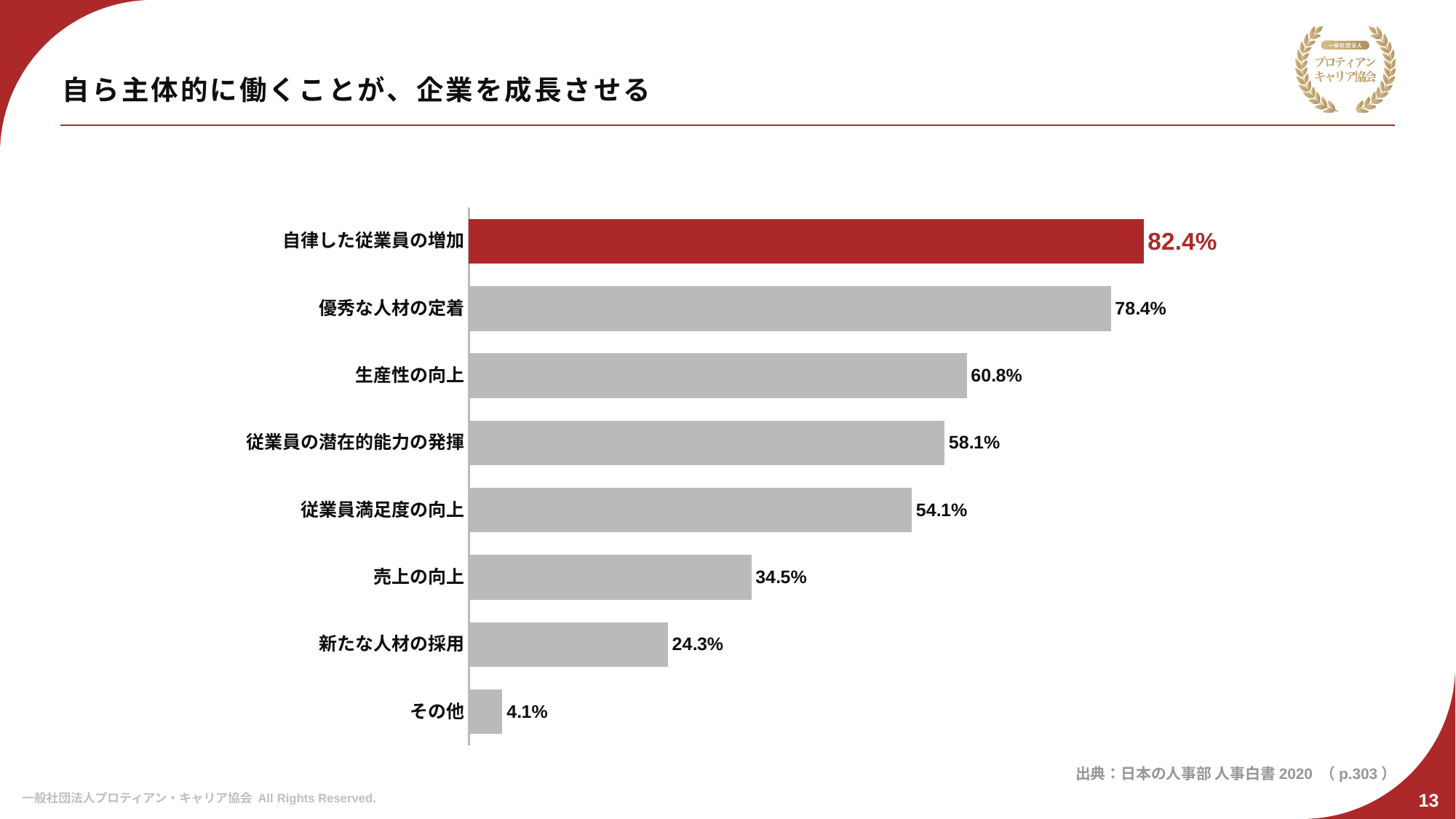

# 自ら主体的に働くことが、企業を成長させる

### Chart

| Category | 系列 1 |
|---|---|
| 自律した従業員の増加 | 0.824 |
| 優秀な人材の定着 | 0.784 |
| 生産性の向上 | 0.608 |
| 従業員の潜在的能力の発揮 | 0.581 |
| 従業員満足度の向上 | 0.541 |
| 売上の向上 | 0.345 |
| 新たな人材の採用 | 0.243 |
| その他 | 0.041 |
出典：日本の人事部 人事白書2020 （p.303）
13